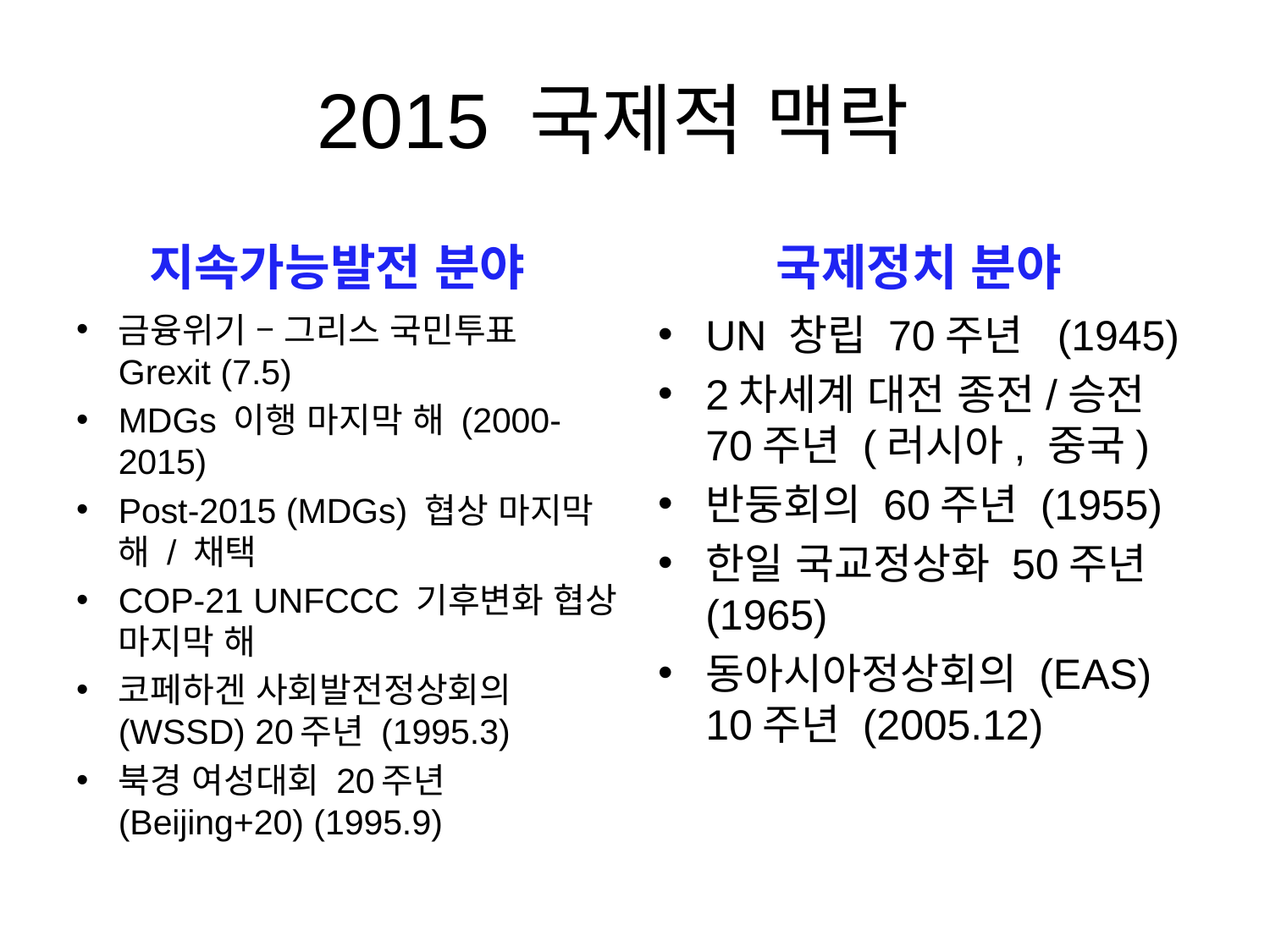

# 2015 국제적 맥락
지속가능발전 분야
국제정치 분야
금융위기 – 그리스 국민투표 Grexit (7.5)
MDGs 이행 마지막 해 (2000-2015)
Post-2015 (MDGs) 협상 마지막 해 / 채택
COP-21 UNFCCC 기후변화 협상 마지막 해
코페하겐 사회발전정상회의(WSSD) 20주년 (1995.3)
북경 여성대회 20주년 (Beijing+20) (1995.9)

UN 창립 70주년  (1945)
2차세계 대전 종전/승전 70주년 (러시아, 중국)
반둥회의 60주년 (1955)
한일 국교정상화 50주년 (1965)
동아시아정상회의 (EAS) 10주년 (2005.12)